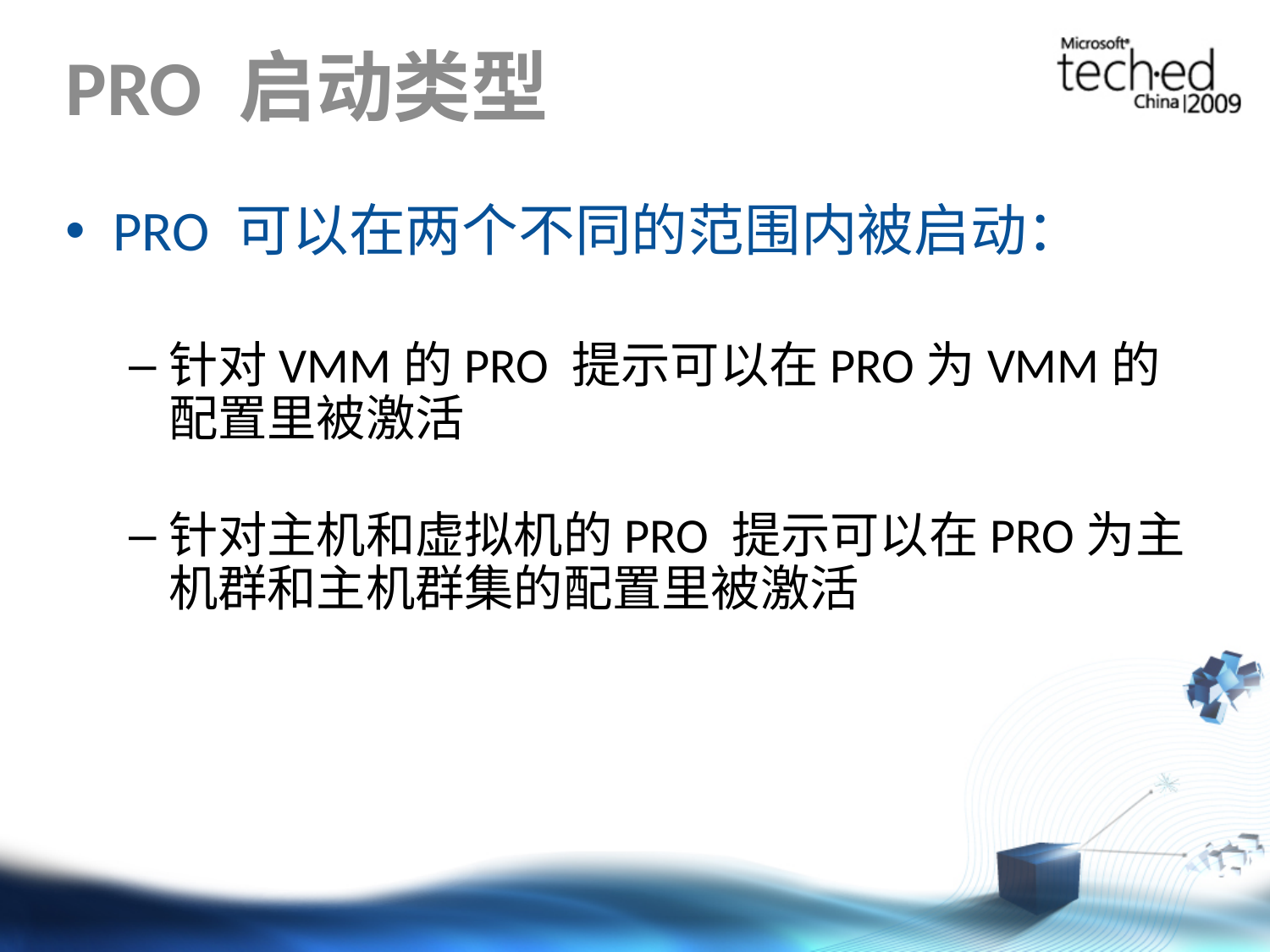

# PRO 启动类型
PRO 可以在两个不同的范围内被启动：
针对VMM的PRO 提示可以在PRO为VMM的配置里被激活
针对主机和虚拟机的PRO 提示可以在PRO为主机群和主机群集的配置里被激活